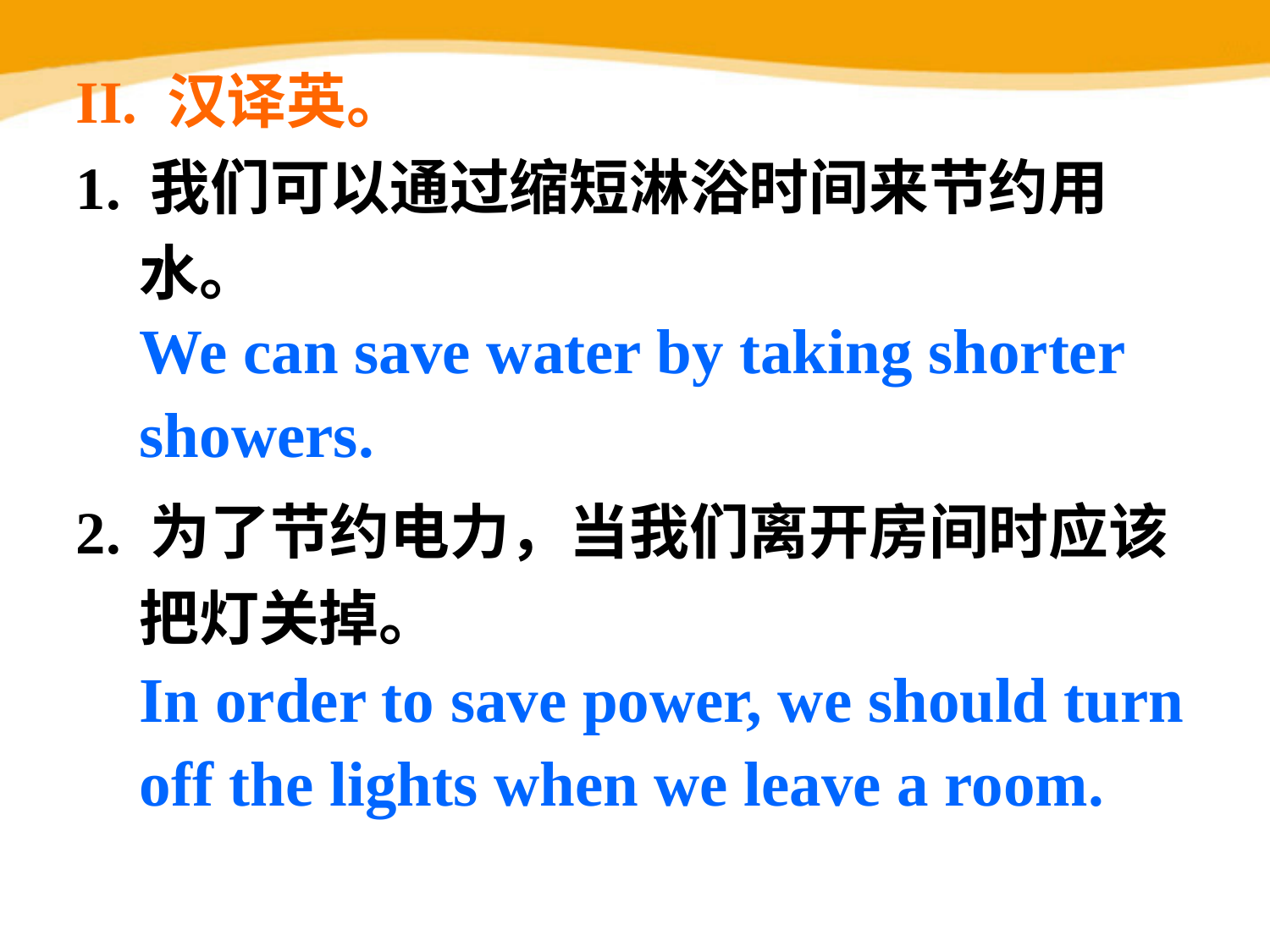

II. 汉译英。
1. 我们可以通过缩短淋浴时间来节约用水。

2. 为了节约电力，当我们离开房间时应该把灯关掉。
We can save water by taking shorter showers.
In order to save power, we should turn off the lights when we leave a room.